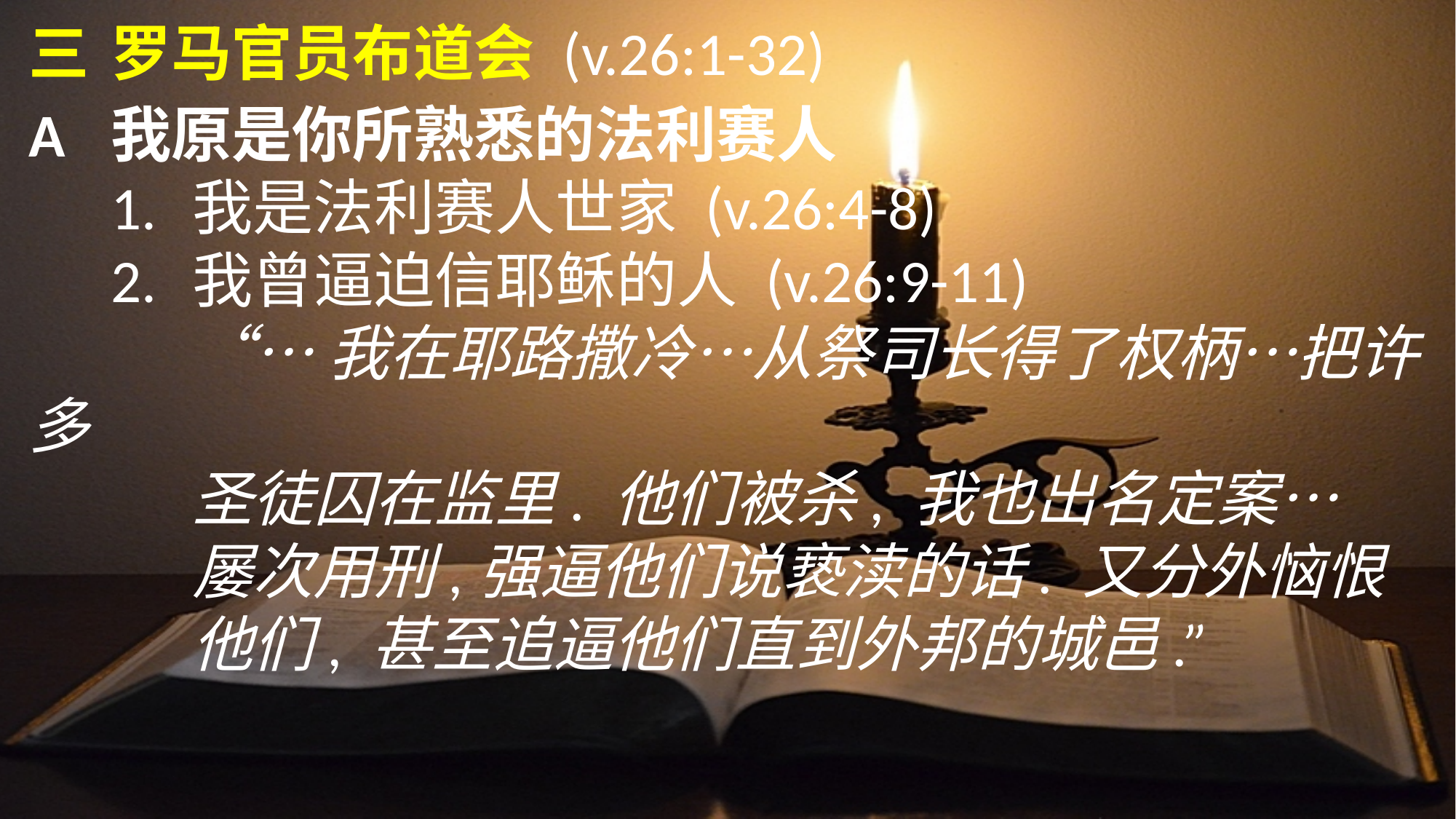

三	罗马官员布道会 (v.26:1-32)
A	我原是你所熟悉的法利赛人
	1.	我是法利赛人世家 (v.26:4-8)
	2.	我曾逼迫信耶稣的人 (v.26:9-11)
		“…我在耶路撒冷…从祭司长得了权柄…把许多
		圣徒囚在监里. 他们被杀, 我也出名定案…
		屡次用刑,强逼他们说亵渎的话. 又分外恼恨
		他们, 甚至追逼他们直到外邦的城邑.”